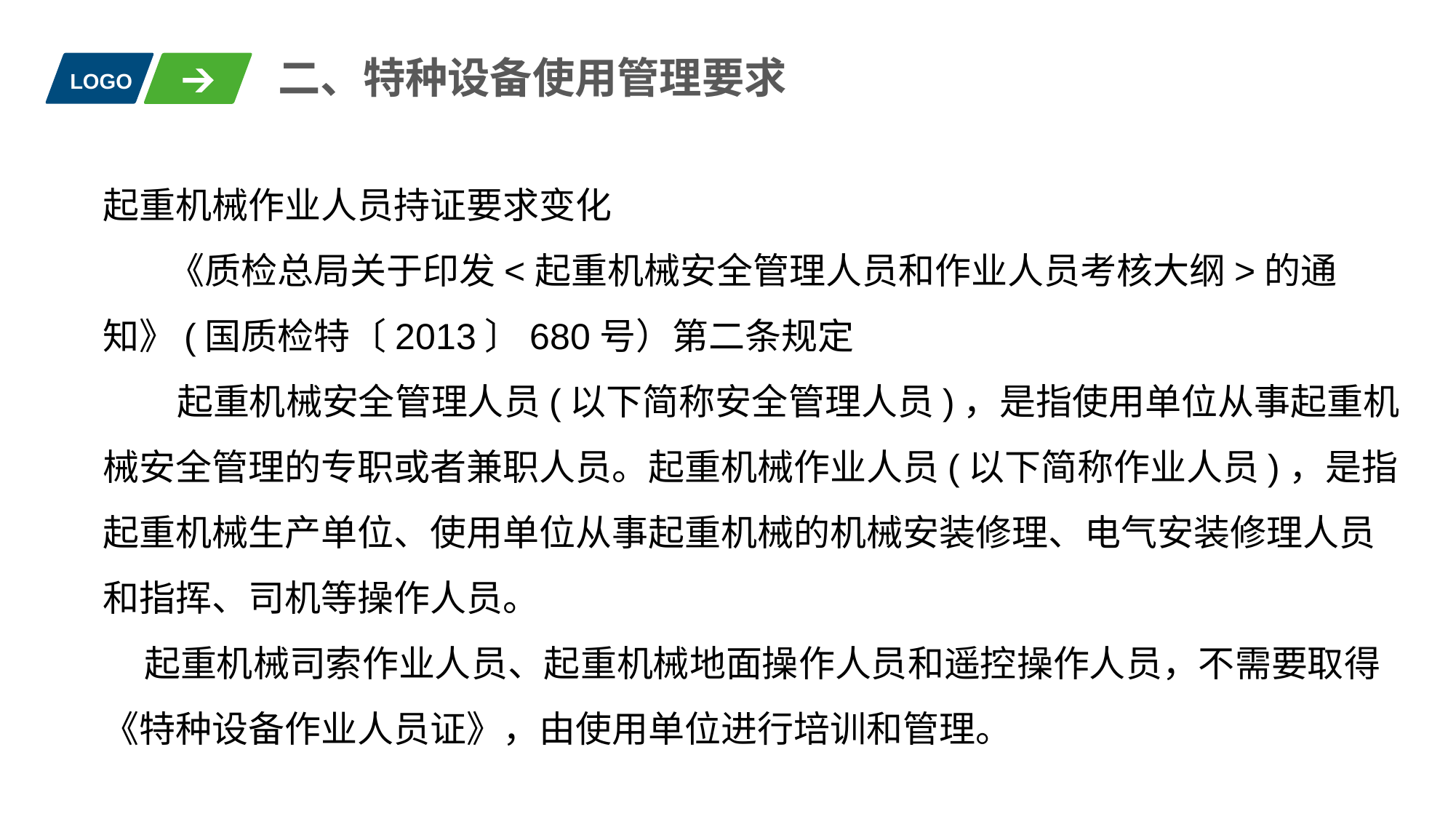

二、特种设备使用管理要求

LOGO

起重机械作业人员持证要求变化
       《质检总局关于印发<起重机械安全管理人员和作业人员考核大纲>的通知》(国质检特〔2013〕680号）第二条规定
        起重机械安全管理人员(以下简称安全管理人员)，是指使用单位从事起重机械安全管理的专职或者兼职人员。起重机械作业人员(以下简称作业人员)，是指起重机械生产单位、使用单位从事起重机械的机械安装修理、电气安装修理人员和指挥、司机等操作人员。
    起重机械司索作业人员、起重机械地面操作人员和遥控操作人员，不需要取得《特种设备作业人员证》，由使用单位进行培训和管理。